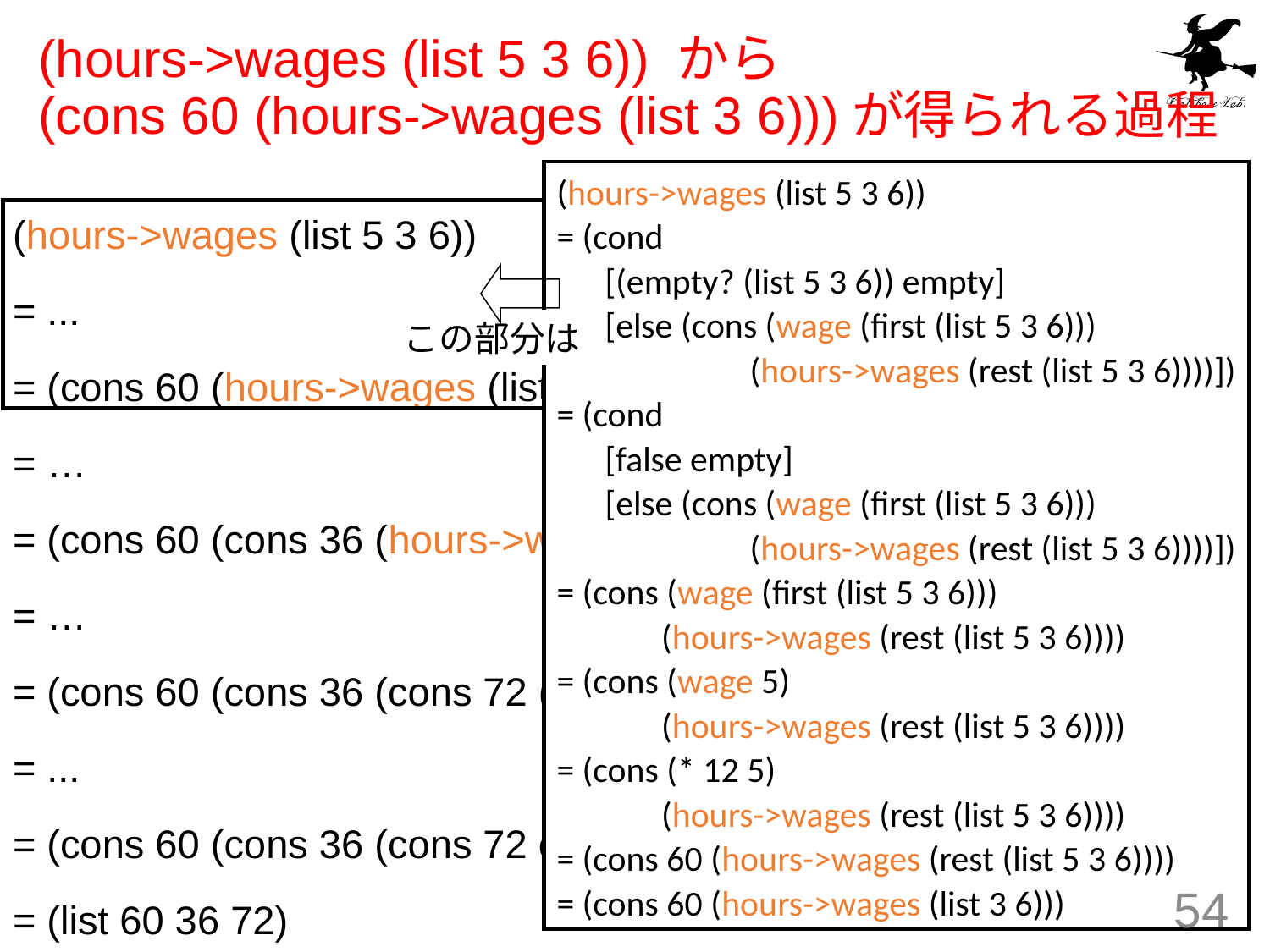

# (hours->wages (list 5 3 6)) から (cons 60 (hours->wages (list 3 6)))が得られる過程
(hours->wages (list 5 3 6))
= (cond
      [(empty? (list 5 3 6)) empty]
      [else (cons (wage (first (list 5 3 6)))
                        (hours->wages (rest (list 5 3 6))))])
= (cond
      [false empty]
      [else (cons (wage (first (list 5 3 6)))
                        (hours->wages (rest (list 5 3 6))))])
= (cons (wage (first (list 5 3 6)))
             (hours->wages (rest (list 5 3 6))))
= (cons (wage 5)
             (hours->wages (rest (list 5 3 6))))
= (cons (* 12 5)
             (hours->wages (rest (list 5 3 6))))
= (cons 60 (hours->wages (rest (list 5 3 6))))
= (cons 60 (hours->wages (list 3 6)))
(hours->wages (list 5 3 6))
= ...
= (cons 60 (hours->wages (list 3 6)))
= …
= (cons 60 (cons 36 (hours->wages (list 6))))
= …
= (cons 60 (cons 36 (cons 72 (hours->wages empty))))
= ...
= (cons 60 (cons 36 (cons 72 empty)))
= (list 60 36 72)

この部分は
54